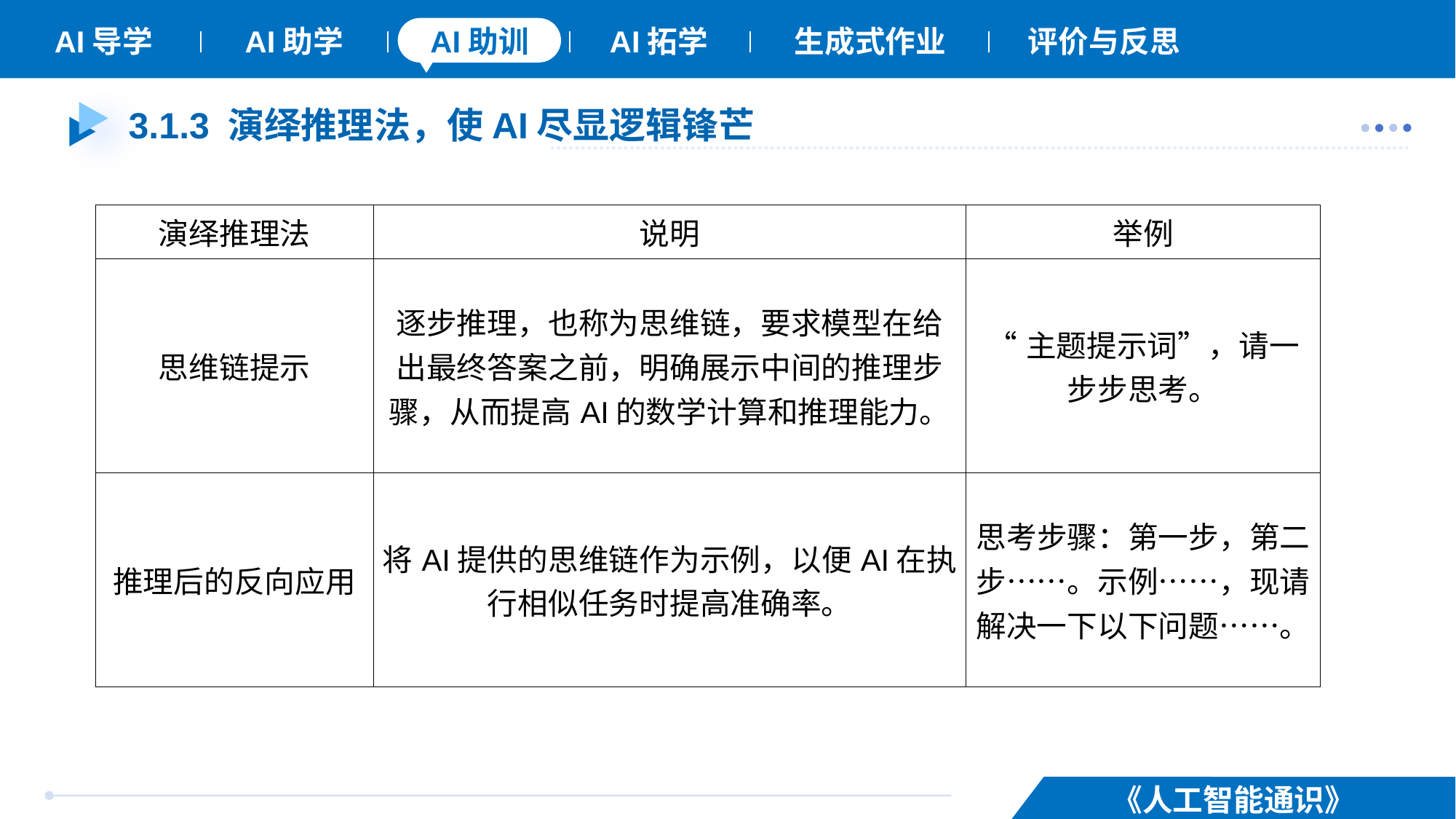

# 3.1.3 演绎推理法，使AI尽显逻辑锋芒
| 演绎推理法 | 说明 | 举例 |
| --- | --- | --- |
| 思维链提示 | 逐步推理，也称为思维链，要求模型在给出最终答案之前，明确展示中间的推理步骤，从而提高AI的数学计算和推理能力。 | “主题提示词”，请一步步思考。 |
| 推理后的反向应用 | 将AI提供的思维链作为示例，以便AI在执行相似任务时提高准确率。 | 思考步骤：第一步，第二步……。示例……，现请解决一下以下问题……。 |